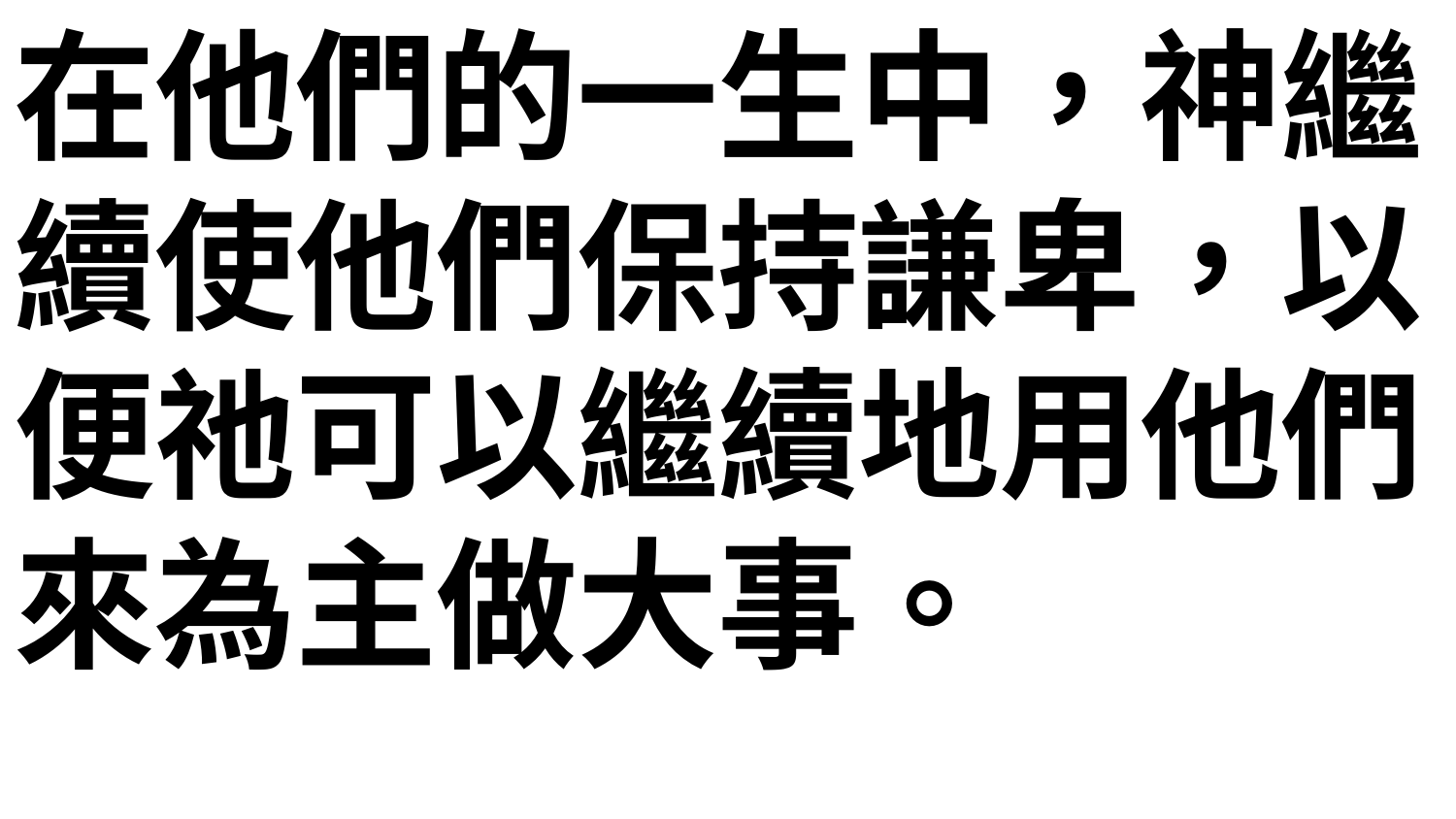

在他們的一生中，神繼續使他們保持謙卑，以便祂可以繼續地用他們來為主做大事。